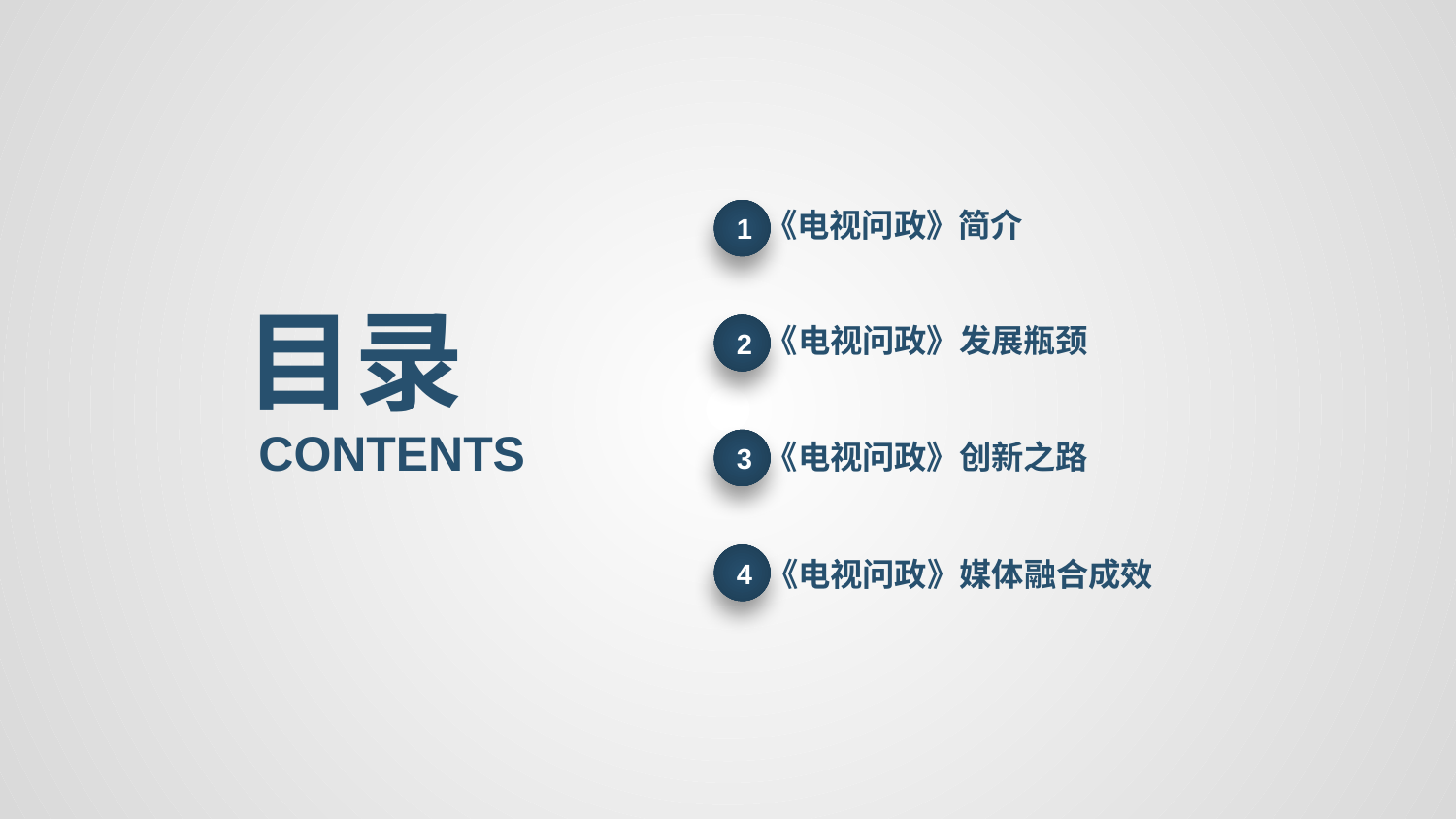

《电视问政》简介
1
目录
《电视问政》发展瓶颈
2
CONTENTS
《电视问政》创新之路
3
4
《电视问政》媒体融合成效